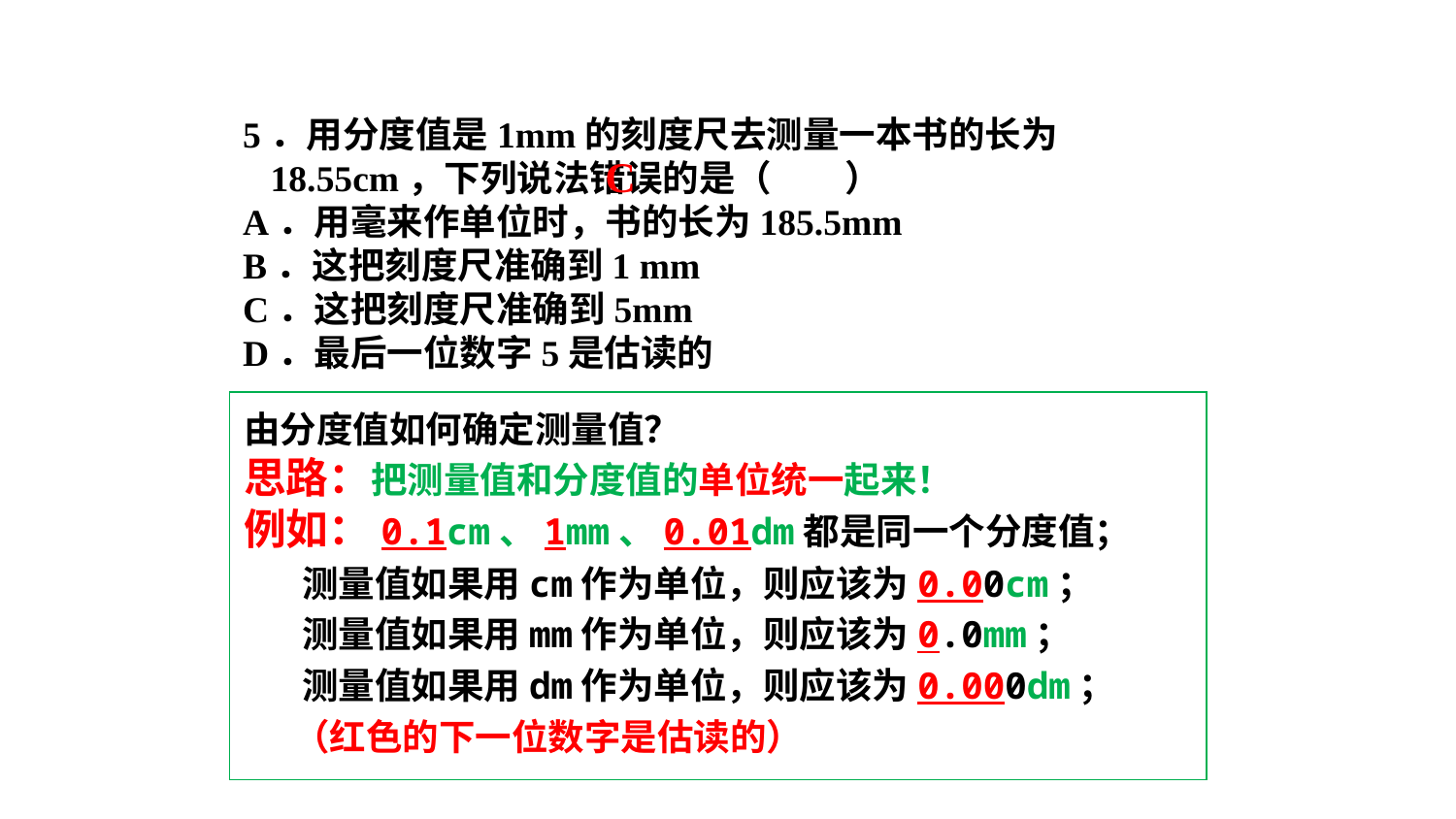

5．用分度值是1mm的刻度尺去测量一本书的长为18.55cm，下列说法错误的是（　　）
A．用毫来作单位时，书的长为185.5mm
B．这把刻度尺准确到1 mm
C．这把刻度尺准确到5mm
D．最后一位数字5是估读的
C
由分度值如何确定测量值？
思路：把测量值和分度值的单位统一起来！
例如：0.1cm、1mm、0.01dm都是同一个分度值；
      测量值如果用cm作为单位，则应该为0.00cm；
      测量值如果用mm作为单位，则应该为0.0mm；
      测量值如果用dm作为单位，则应该为0.000dm；
     （红色的下一位数字是估读的）